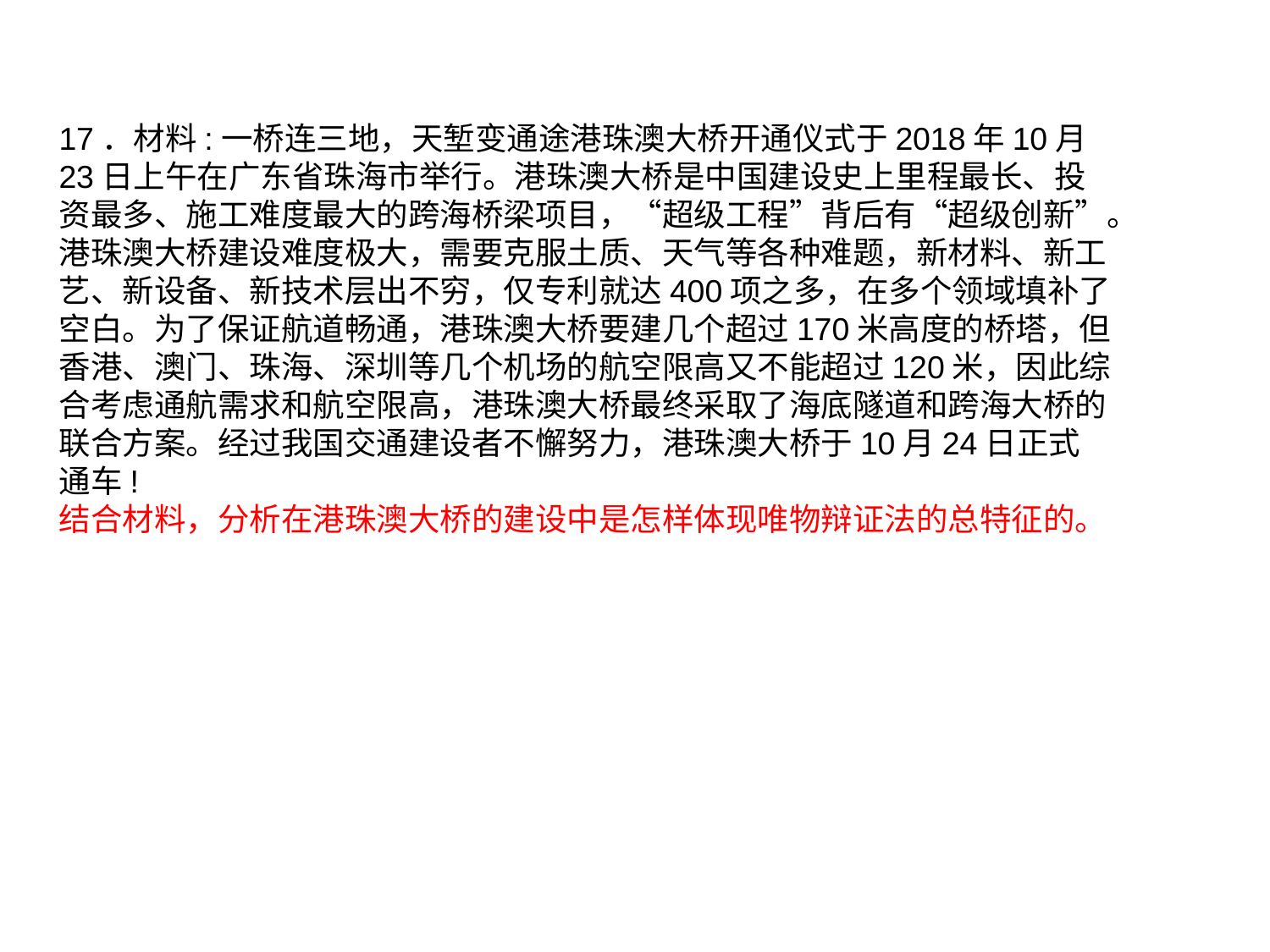

17．材料:一桥连三地，天堑变通途港珠澳大桥开通仪式于2018年10月23日上午在广东省珠海市举行。港珠澳大桥是中国建设史上里程最长、投资最多、施工难度最大的跨海桥梁项目，“超级工程”背后有“超级创新”。港珠澳大桥建设难度极大，需要克服土质、天气等各种难题，新材料、新工艺、新设备、新技术层出不穷，仅专利就达400项之多，在多个领域填补了空白。为了保证航道畅通，港珠澳大桥要建几个超过170米高度的桥塔，但香港、澳门、珠海、深圳等几个机场的航空限高又不能超过120米，因此综合考虑通航需求和航空限高，港珠澳大桥最终采取了海底隧道和跨海大桥的联合方案。经过我国交通建设者不懈努力，港珠澳大桥于10月24日正式通车!
结合材料，分析在港珠澳大桥的建设中是怎样体现唯物辩证法的总特征的。